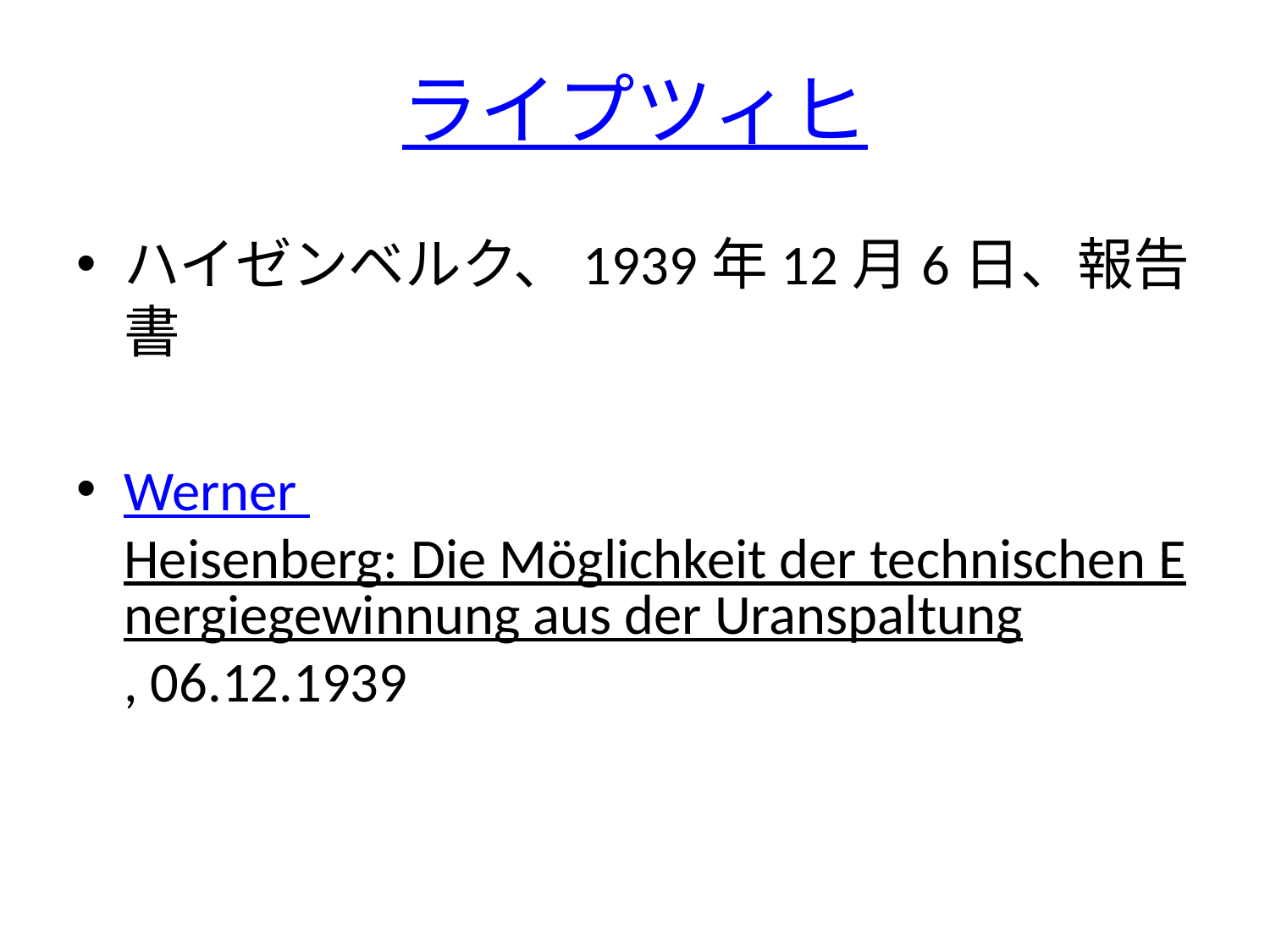

# ライプツィヒ
ハイゼンベルク、1939年12月6日、報告書

Werner Heisenberg: Die Möglichkeit der technischen Energiegewinnung aus der Uranspaltung, 06.12.1939